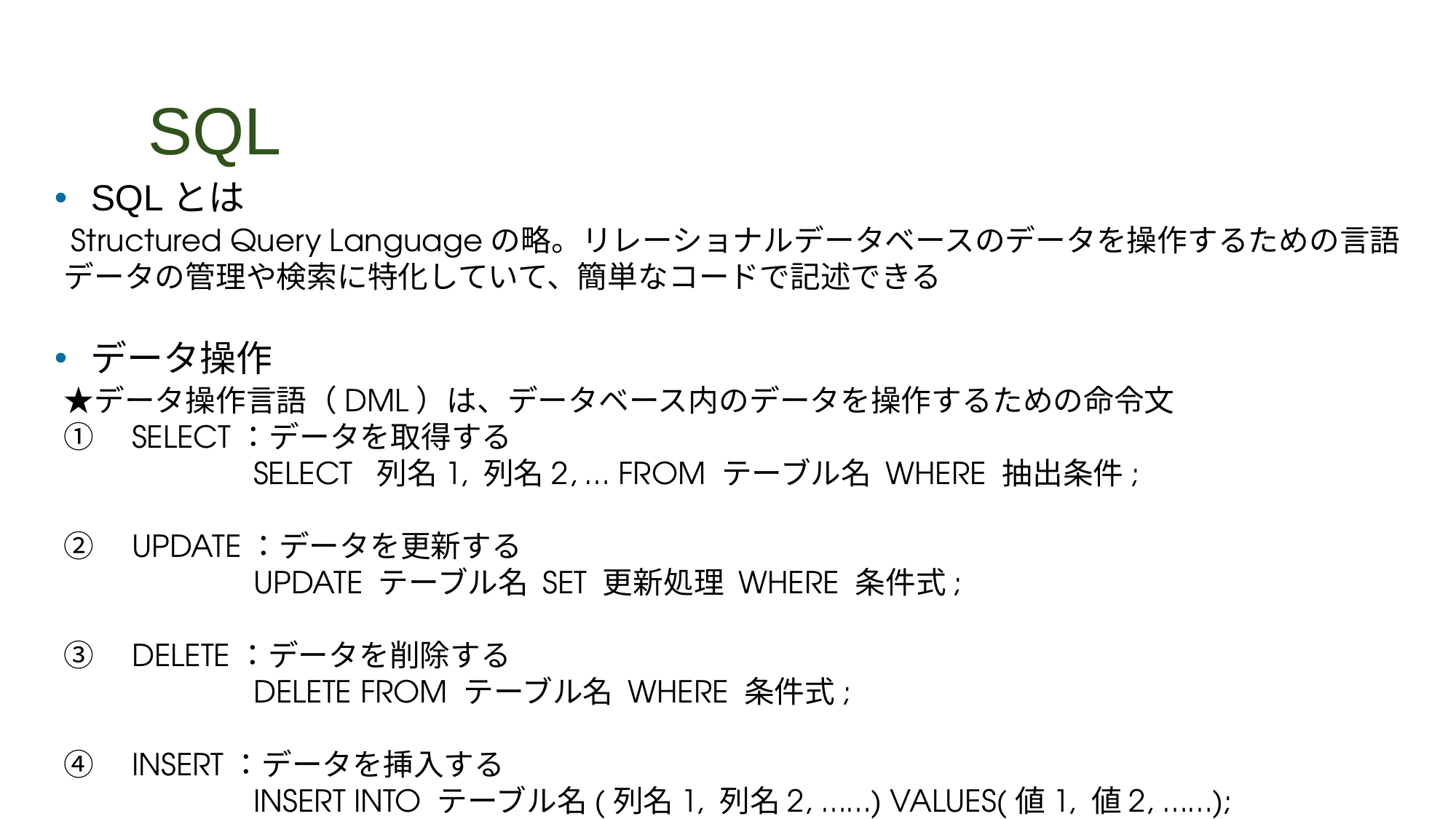

# SQL
SQLとは

データ操作

　Structured Query Languageの略。リレーショナルデータベースのデータを操作するための言語
　データの管理や検索に特化していて、簡単なコードで記述できる
　★データ操作言語（DML）は、データベース内のデータを操作するための命令文
　①　SELECT：データを取得する
　　　　　　　SELECT  列名1, 列名2, … FROM テーブル名 WHERE 抽出条件;

　②　UPDATE：データを更新する
　　　　　　　UPDATE テーブル名 SET 更新処理 WHERE 条件式;

　③　DELETE：データを削除する
　　　　　　　DELETE FROM テーブル名 WHERE 条件式;

　④　INSERT：データを挿入する
　　　　　　　INSERT INTO テーブル名(列名1, 列名2, ……) VALUES(値1, 値2, ……);